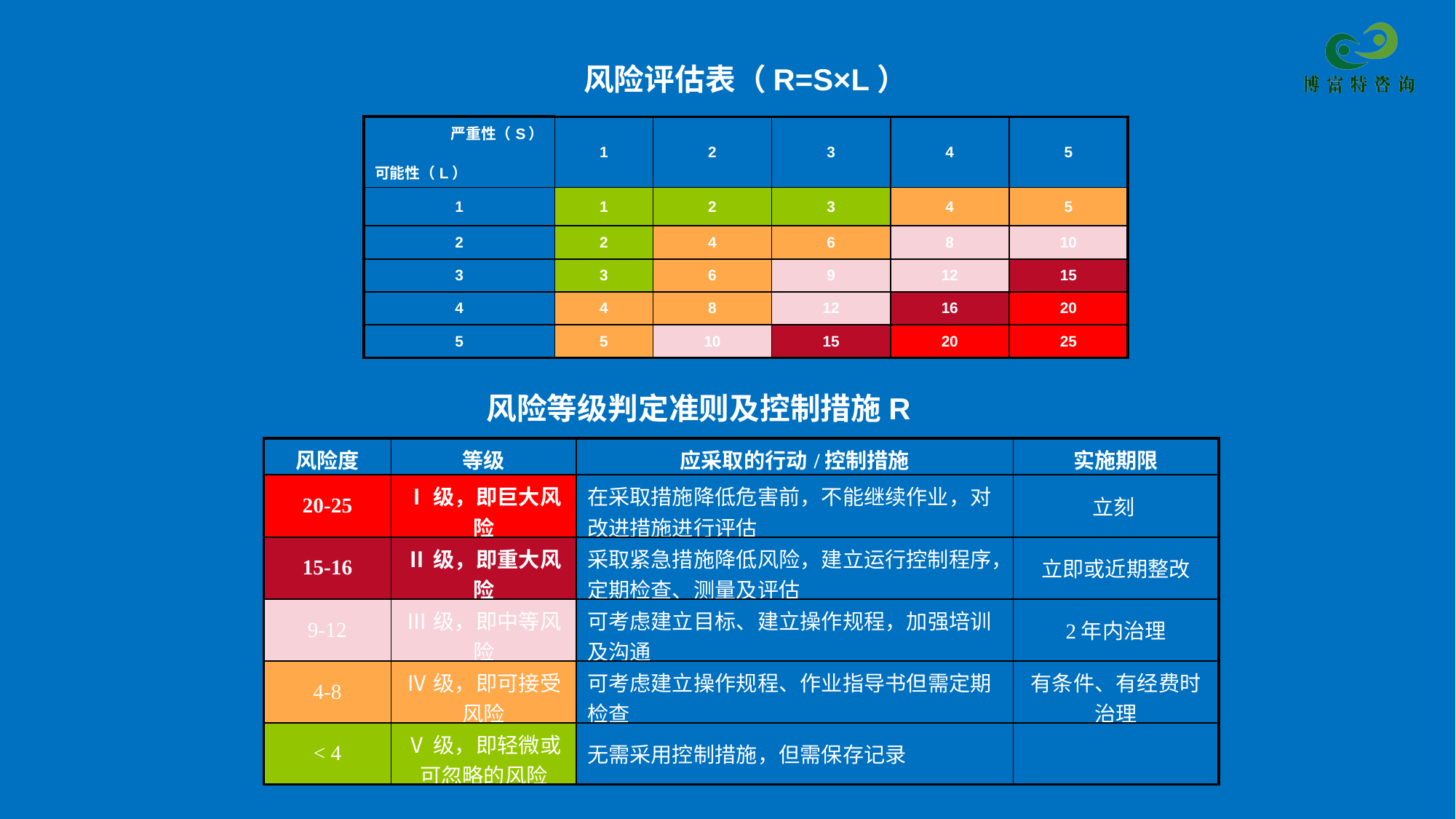

风险评估表（R=S×L）
| 严重性（S） 可能性（L） | 1 | 2 | 3 | 4 | 5 |
| --- | --- | --- | --- | --- | --- |
| 1 | 1 | 2 | 3 | 4 | 5 |
| 2 | 2 | 4 | 6 | 8 | 10 |
| 3 | 3 | 6 | 9 | 12 | 15 |
| 4 | 4 | 8 | 12 | 16 | 20 |
| 5 | 5 | 10 | 15 | 20 | 25 |
风险等级判定准则及控制措施R
| 风险度 | 等级 | 应采取的行动/控制措施 | 实施期限 |
| --- | --- | --- | --- |
| 20-25 | Ⅰ级，即巨大风险 | 在采取措施降低危害前，不能继续作业，对改进措施进行评估 | 立刻 |
| 15-16 | Ⅱ级，即重大风险 | 采取紧急措施降低风险，建立运行控制程序，定期检查、测量及评估 | 立即或近期整改 |
| 9-12 | Ⅲ级，即中等风险 | 可考虑建立目标、建立操作规程，加强培训及沟通 | 2年内治理 |
| 4-8 | Ⅳ级，即可接受风险 | 可考虑建立操作规程、作业指导书但需定期检查 | 有条件、有经费时治理 |
| < 4 | Ⅴ级，即轻微或可忽略的风险 | 无需采用控制措施，但需保存记录 |  |
15